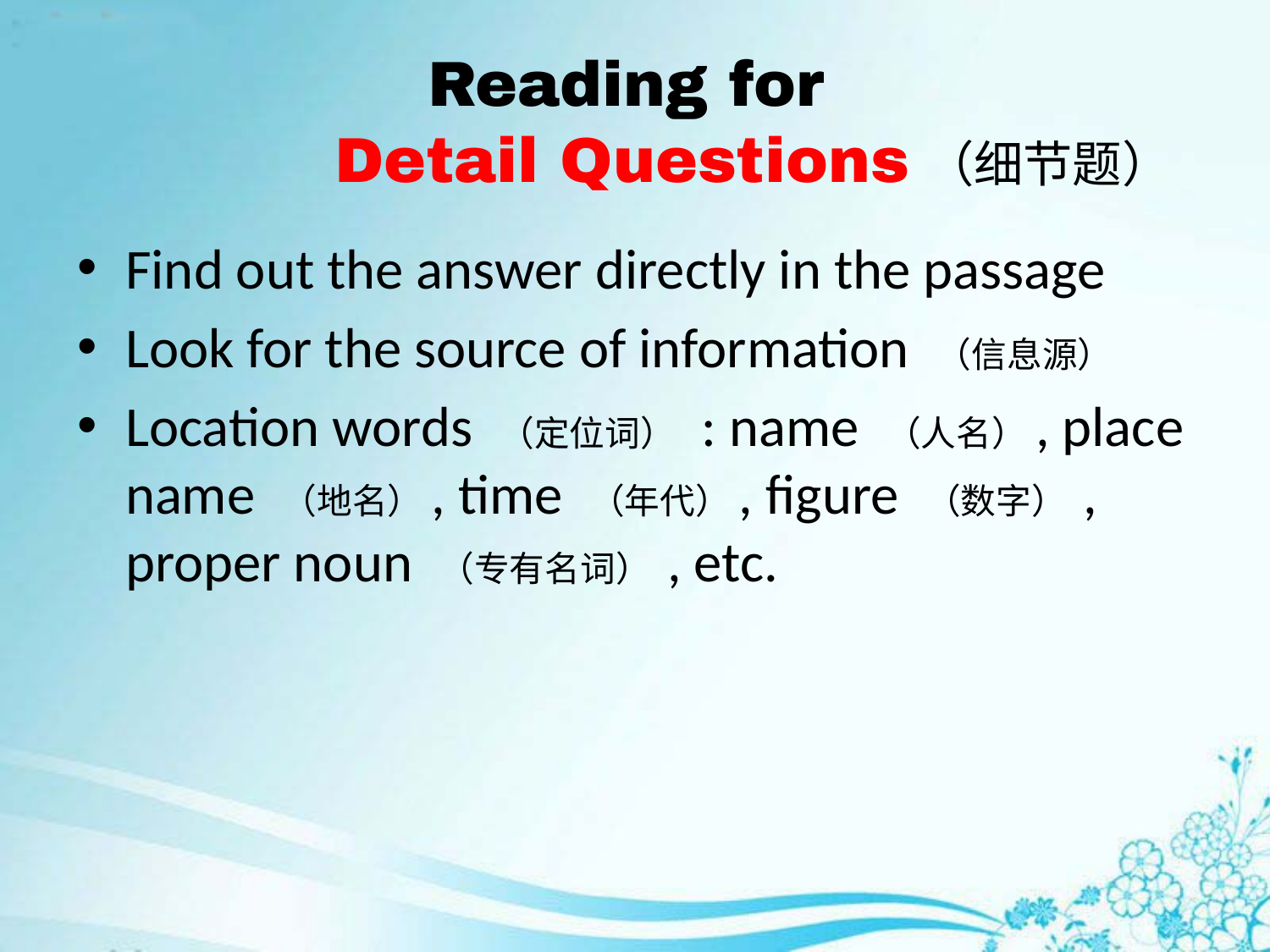

# Reading for Detail Questions（细节题）
Find out the answer directly in the passage
Look for the source of information （信息源）
Location words （定位词） : name （人名）, place name （地名）, time （年代）, figure （数字） , proper noun （专有名词） , etc.